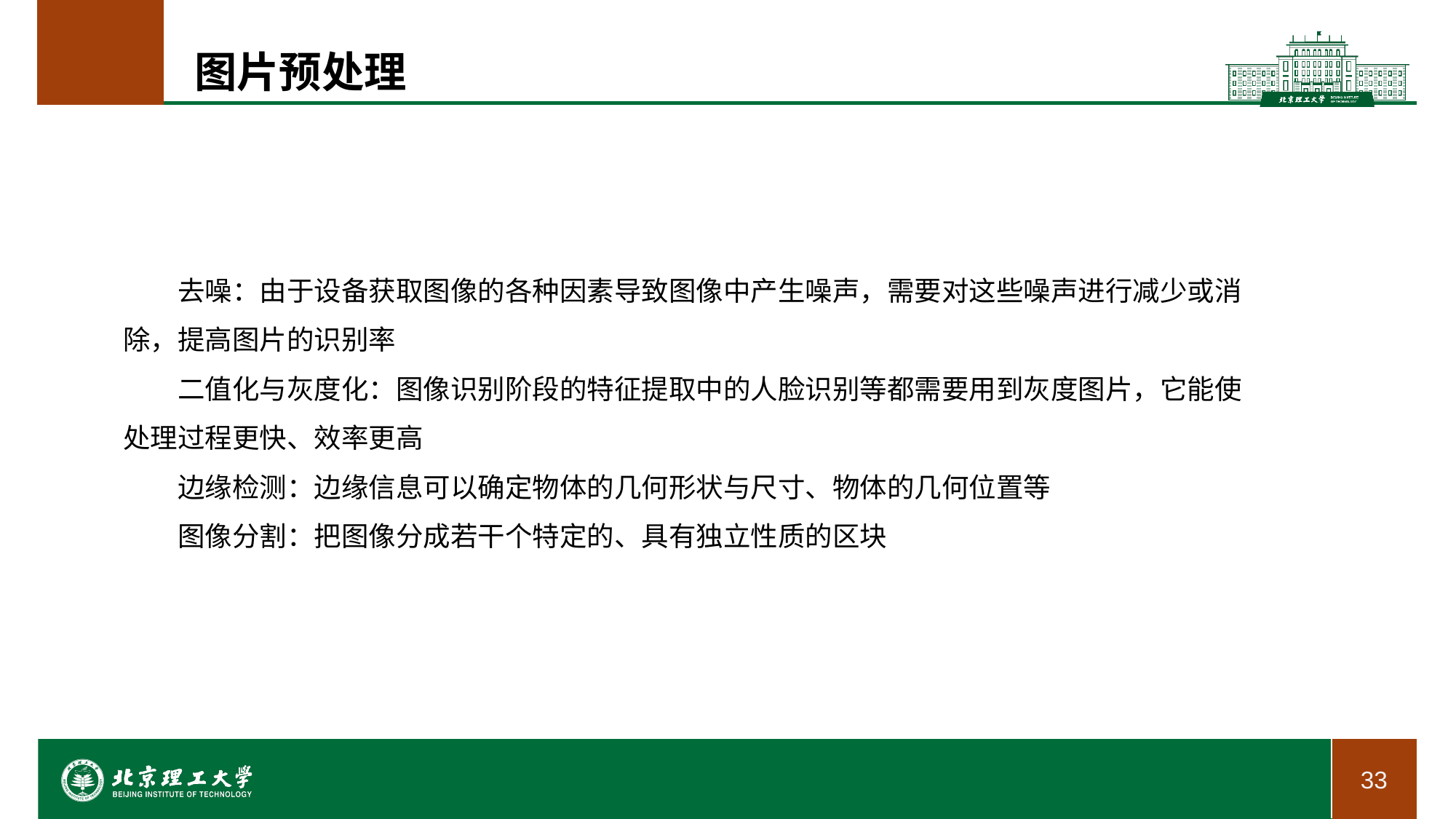

# 图片预处理
去噪：由于设备获取图像的各种因素导致图像中产生噪声，需要对这些噪声进行减少或消除，提高图片的识别率
二值化与灰度化：图像识别阶段的特征提取中的人脸识别等都需要用到灰度图片，它能使处理过程更快、效率更高
边缘检测：边缘信息可以确定物体的几何形状与尺寸、物体的几何位置等
图像分割：把图像分成若干个特定的、具有独立性质的区块